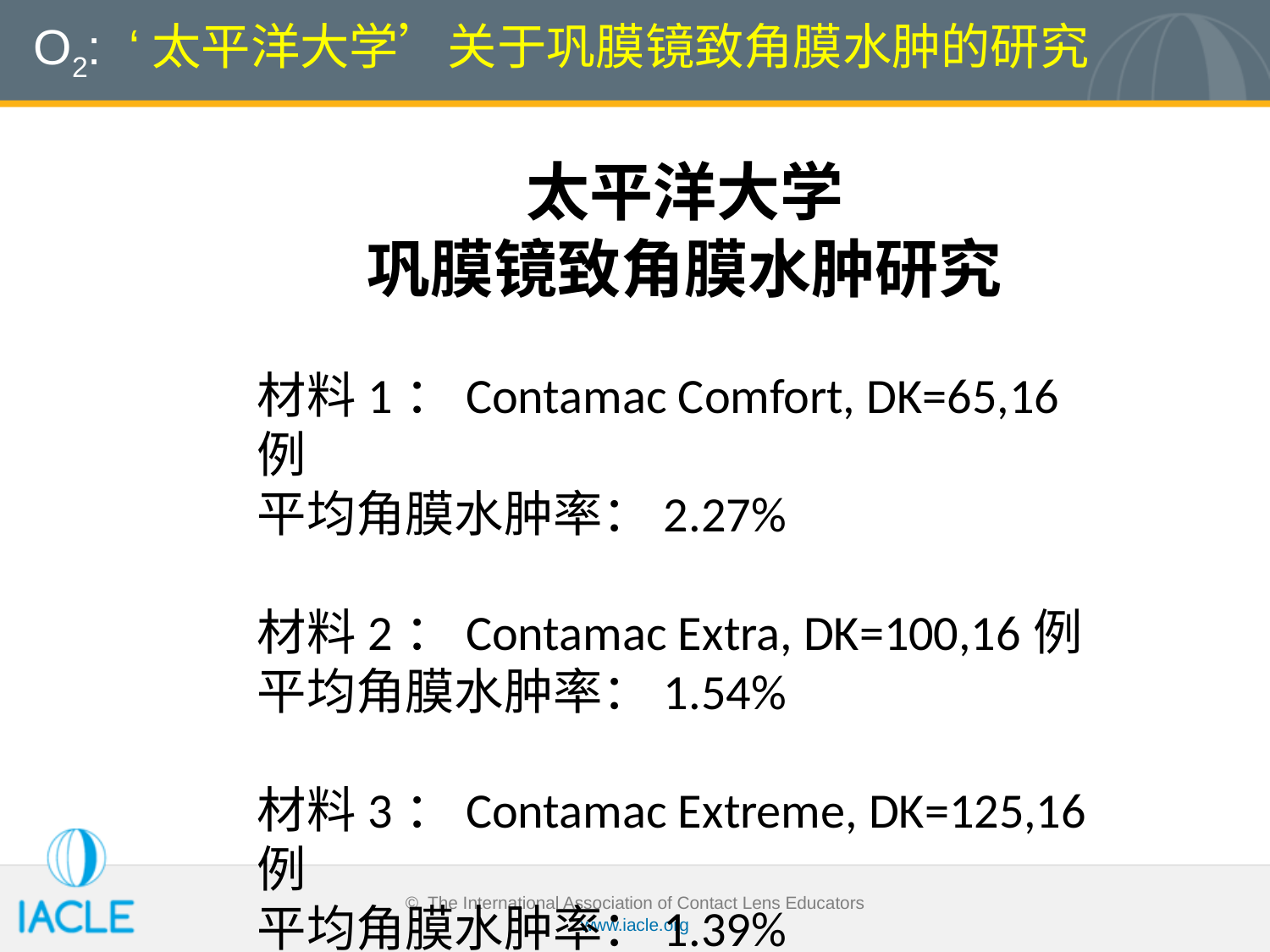

# O2:  ‘太平洋大学’关于巩膜镜致角膜水肿的研究
太平洋大学
巩膜镜致角膜水肿研究

材料1：Contamac Comfort, DK=65,16例
平均角膜水肿率：2.27%

材料2：Contamac Extra, DK=100,16例
平均角膜水肿率：1.54%

材料3：Contamac Extreme, DK=125,16例
平均角膜水肿率：1.39%